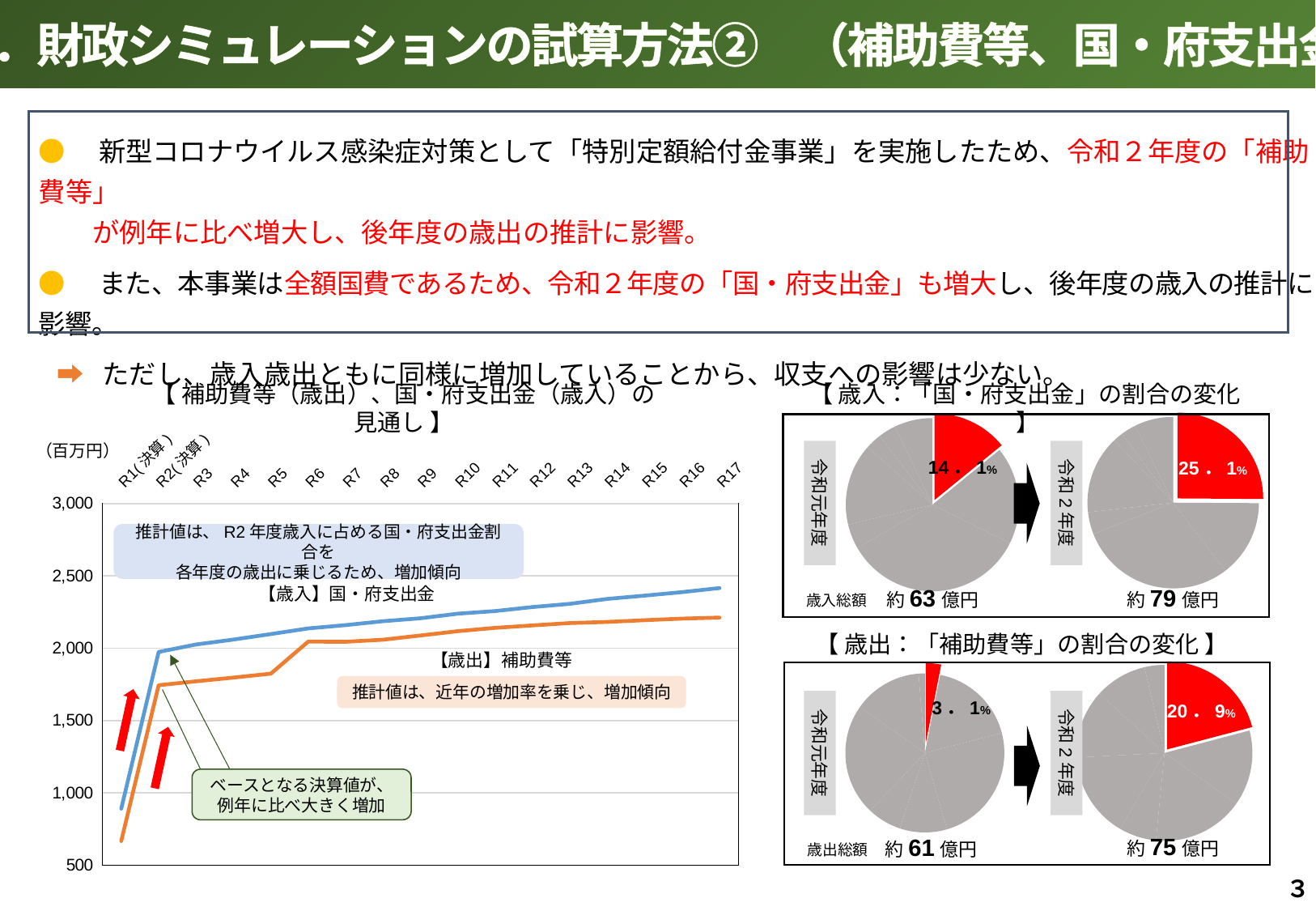

２．財政シミュレーションの試算方法②　（補助費等、国・府支出金）

●　新型コロナウイルス感染症対策として「特別定額給付金事業」を実施したため、令和２年度の「補助費等」
　　が例年に比べ増大し、後年度の歳出の推計に影響。
●　また、本事業は全額国費であるため、令和２年度の「国・府支出金」も増大し、後年度の歳入の推計に影響。
   ➡  ただし、歳入歳出ともに同様に増加していることから、収支への影響は少ない。
【 歳入：「国・府支出金」の割合の変化 】
【 補助費等（歳出）、国・府支出金（歳入）の見通し 】

### Chart

| Category |  |
|---|---|
| 国・府支出金 | 0.2510492178557802 |
| 町税 | 0.14485565305862902 |
| 地方交付税（臨財債含む） | 0.29454406714994275 |
| 交付金・地方譲与税等 | 0.04158718046547119 |
| 町債 | 0.14765356734070964 |
| 諸収入 | 0.01844079867734961 |
| 前年度繰越金 | 0.028360676586544575 |
| 基金取崩し（特定目的基金） | 0.0 |
| 基金取崩し（財政調整基金） | 0.07350883886557294 |

### Chart

| Category |  |  |
|---|---|---|
| R1(決算) | 891.0 | 667.0 |
| R2(決算) | 1974.0 | 1744.0 |
| R3 | 2026.0 | 1771.0 |
| R4 | 2060.0 | 1797.0 |
| R5 | 2098.0 | 1824.0 |
| R6 | 2137.0 | 2046.0 |
| R7 | 2160.0 | 2045.0 |
| R8 | 2187.0 | 2059.0 |
| R9 | 2207.0 | 2088.0 |
| R10 | 2239.0 | 2118.0 |
| R11 | 2257.0 | 2141.0 |
| R12 | 2285.0 | 2158.0 |
| R13 | 2307.0 | 2174.0 |
| R14 | 2341.0 | 2182.0 |
| R15 | 2364.0 | 2194.0 |
| R16 | 2388.0 | 2205.0 |
| R17 | 2416.0 | 2212.0 |

### Chart

| Category |  |
|---|---|
| 国・府支出金 | 0.14118206306449058 |
| 町税 | 0.18206306449057202 |
| 地方交付税（臨財債含む） | 0.3433687212803042 |
| 交付金・地方譲与税等 | 0.04642687371256536 |
| 町債 | 0.15274916811915704 |
| 諸収入 | 0.02978925685311361 |
| 前年度繰越金 | 0.0332752337189035 |
| 基金取崩し（特定目的基金） | 0.0 |
| 基金取崩し（財政調整基金） | 0.07114561876089368 |
（百万円）
令和元年度
令和2年度
14．1%
25．1%

推計値は、R2年度歳入に占める国・府支出金割合を
各年度の歳出に乗じるため、増加傾向
約63億円
歳入総額
約79億円
【 歳出：「補助費等」の割合の変化 】

### Chart

| Category |  |
|---|---|
| 補助費等 | 0.20905559742593774 |
| 人件費 | 0.1385007826540669 |
| 扶助費 | 0.1680677140703809 |
| 公債費 | 0.06835178850947882 |
| 建設事業費（災害復旧含む） | 0.15769030088700794 |
| 物件費 | 0.12603629195895413 |
| 繰出金 | 0.09559974491274857 |
| その他 | 0.03669777958142501 |

### Chart

| Category |  |
|---|---|
| 補助費等 | 0.031031390134529147 |
| 人件費 | 0.17847533632286997 |
| 扶助費 | 0.24547085201793722 |
| 公債費 | 0.09614349775784753 |
| 建設事業費（災害復旧含む） | 0.0694170403587444 |
| 物件費 | 0.2272645739910314 |
| 繰出金 | 0.13946188340807175 |
| その他 | 0.01273542600896861 |
推計値は、近年の増加率を乗じ、増加傾向

令和2年度
令和元年度
3．1%
20．9%

ベースとなる決算値が、
例年に比べ大きく増加
約75億円
歳出総額
約61億円
３